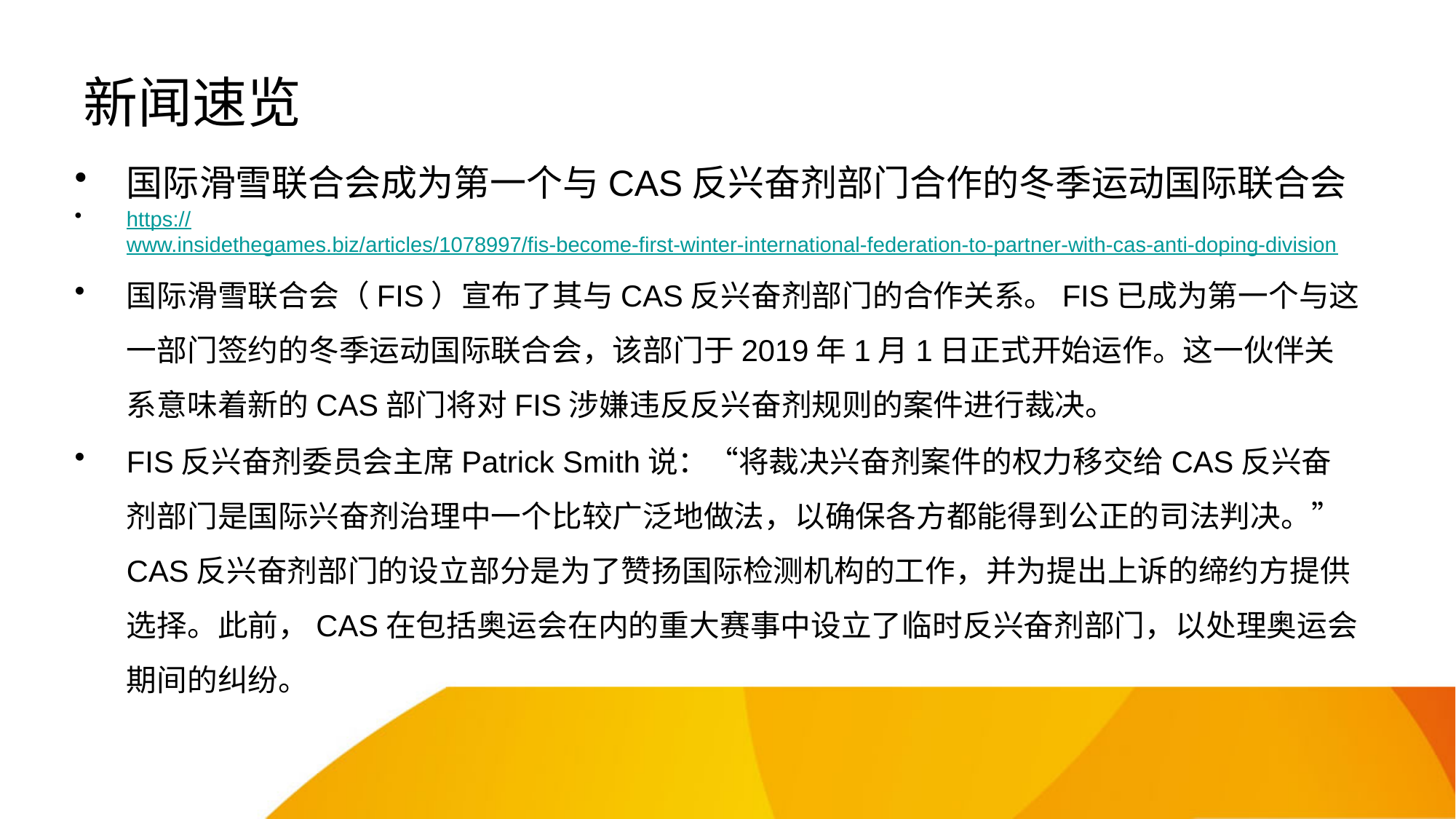

# 新闻速览
国际滑雪联合会成为第一个与CAS反兴奋剂部门合作的冬季运动国际联合会
https://www.insidethegames.biz/articles/1078997/fis-become-first-winter-international-federation-to-partner-with-cas-anti-doping-division
国际滑雪联合会（FIS）宣布了其与CAS反兴奋剂部门的合作关系。FIS已成为第一个与这一部门签约的冬季运动国际联合会，该部门于2019年1月1日正式开始运作。这一伙伴关系意味着新的CAS部门将对FIS涉嫌违反反兴奋剂规则的案件进行裁决。
FIS反兴奋剂委员会主席Patrick Smith说：“将裁决兴奋剂案件的权力移交给CAS反兴奋剂部门是国际兴奋剂治理中一个比较广泛地做法，以确保各方都能得到公正的司法判决。”CAS反兴奋剂部门的设立部分是为了赞扬国际检测机构的工作，并为提出上诉的缔约方提供选择。此前，CAS在包括奥运会在内的重大赛事中设立了临时反兴奋剂部门，以处理奥运会期间的纠纷。